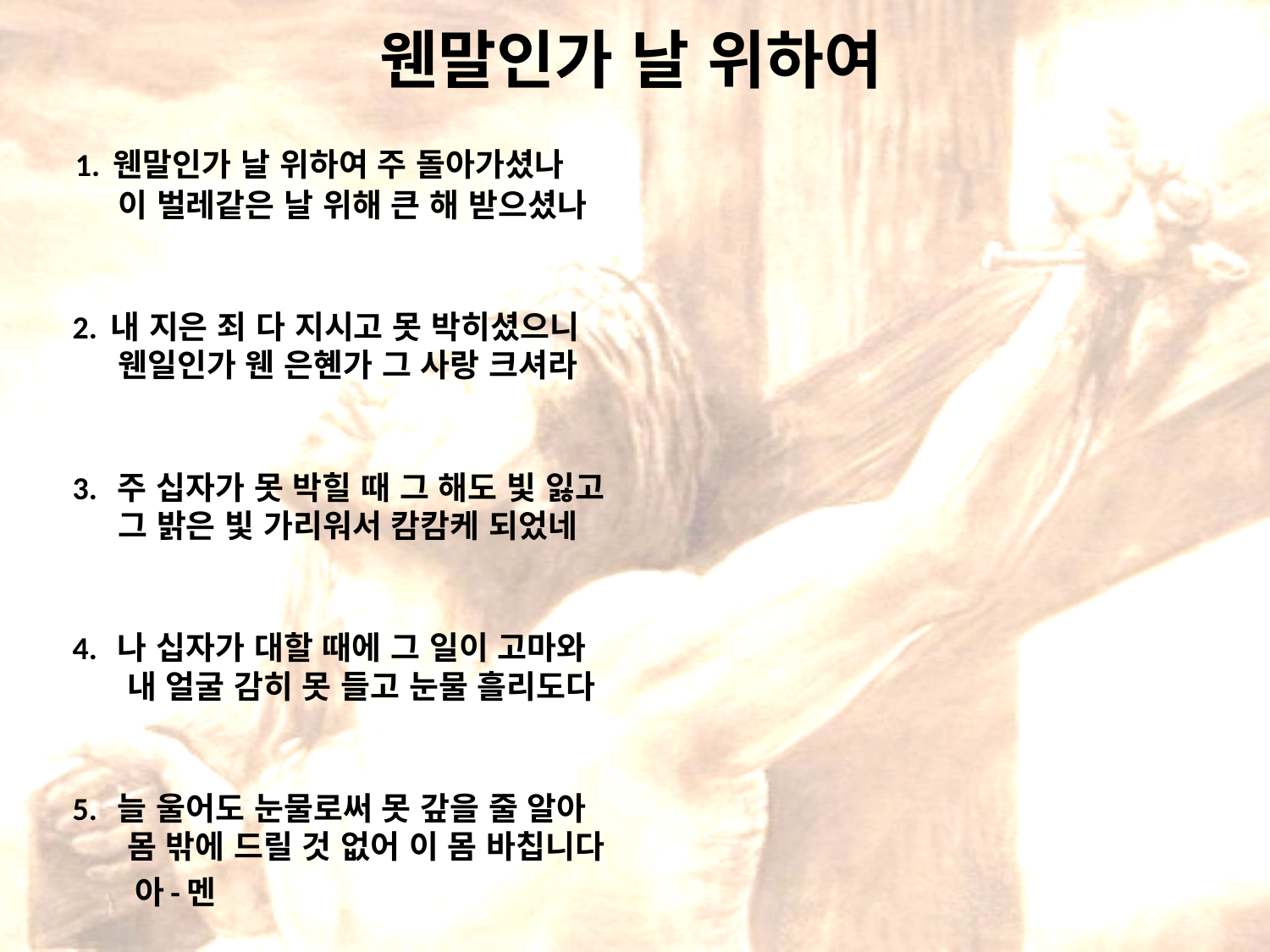

# 웬말인가 날 위하여
 1. 웬말인가 날 위하여 주 돌아가셨나
     이 벌레같은 날 위해 큰 해 받으셨나
2. 내 지은 죄 다 지시고 못 박히셨으니
     웬일인가 웬 은혠가 그 사랑 크셔라
3.  주 십자가 못 박힐 때 그 해도 빛 잃고
     그 밝은 빛 가리워서 캄캄케 되었네
4.  나 십자가 대할 때에 그 일이 고마와
      내 얼굴 감히 못 들고 눈물 흘리도다
5.  늘 울어도 눈물로써 못 갚을 줄 알아
      몸 밖에 드릴 것 없어 이 몸 바칩니다
       아-멘